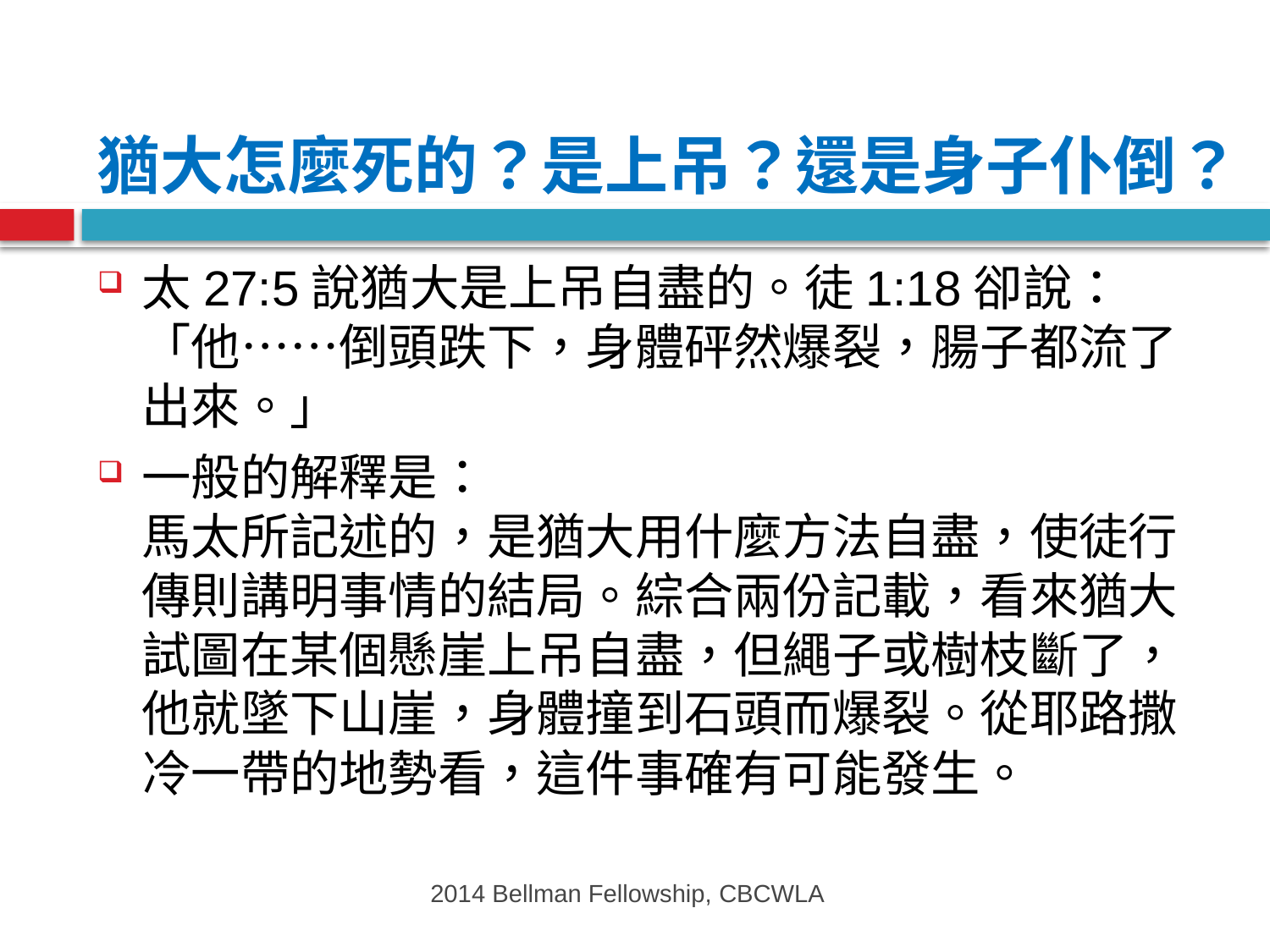

# 猶大怎麼死的？是上吊？還是身子仆倒？
太27:5說猶大是上吊自盡的。徒1:18卻說：「他……倒頭跌下，身體砰然爆裂，腸子都流了出來。」
一般的解釋是：
馬太所記述的，是猶大用什麼方法自盡，使徒行傳則講明事情的結局。綜合兩份記載，看來猶大試圖在某個懸崖上吊自盡，但繩子或樹枝斷了，他就墜下山崖，身體撞到石頭而爆裂。從耶路撒冷一帶的地勢看，這件事確有可能發生。
2014 Bellman Fellowship, CBCWLA